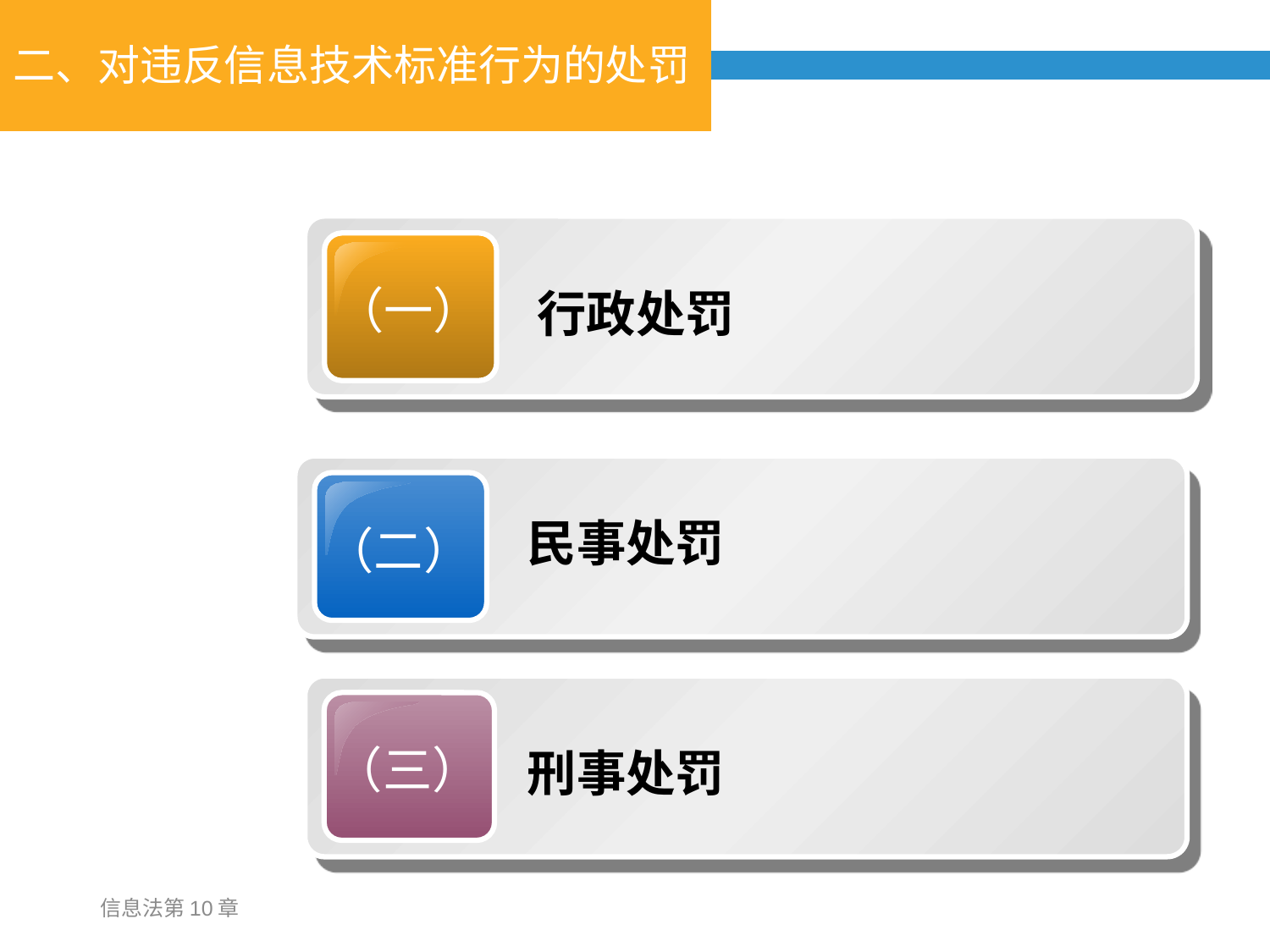

# 二、对违反信息技术标准行为的处罚

（一）
行政处罚

（二）
民事处罚

（三）
刑事处罚
信息法第10章